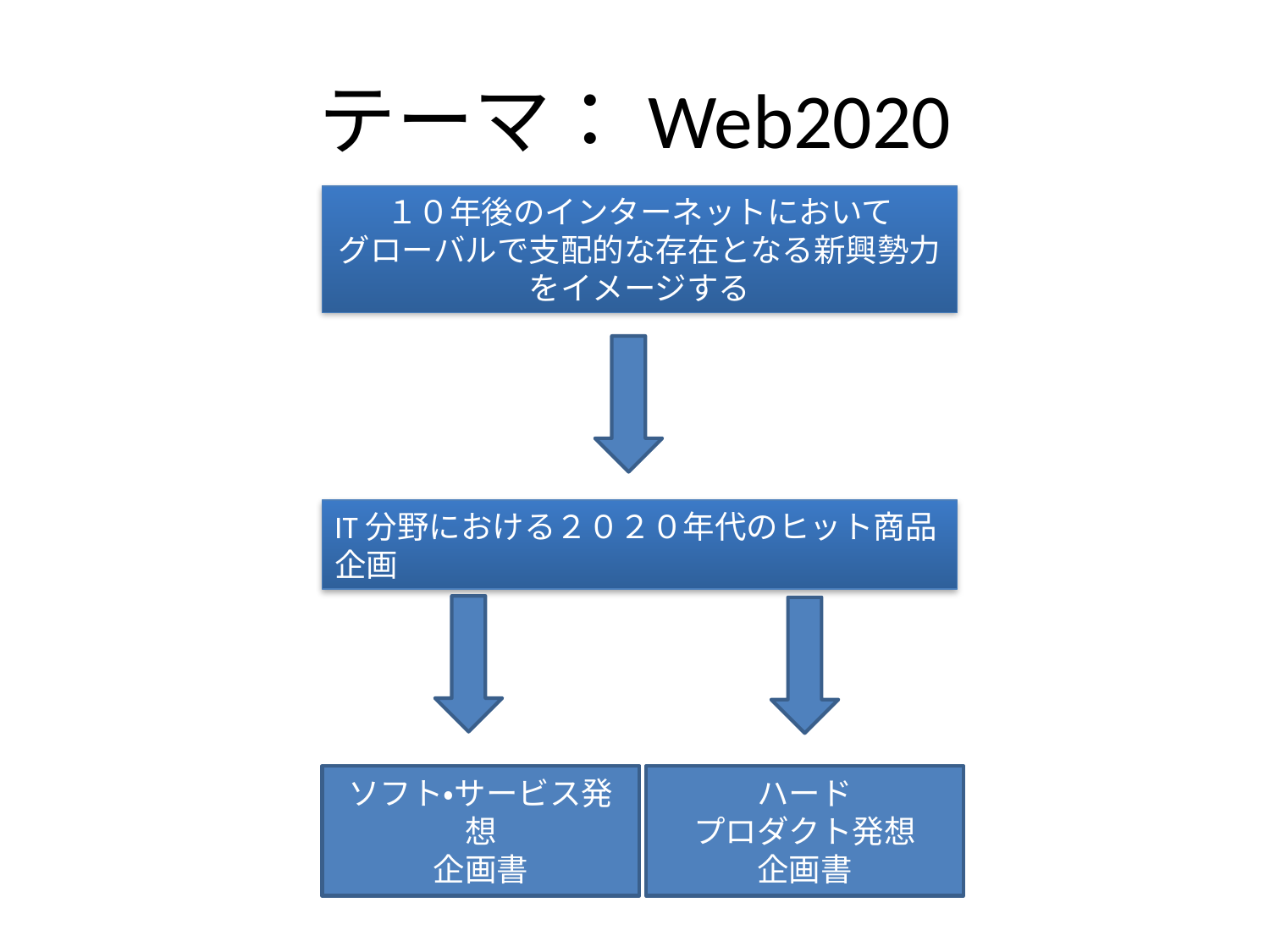

# テーマ：Web2020
１０年後のインターネットにおいて
グローバルで支配的な存在となる新興勢力
をイメージする

IT分野における２０２０年代のヒット商品企画

ソフト・サービス発想
企画書
ハード
プロダクト発想
企画書